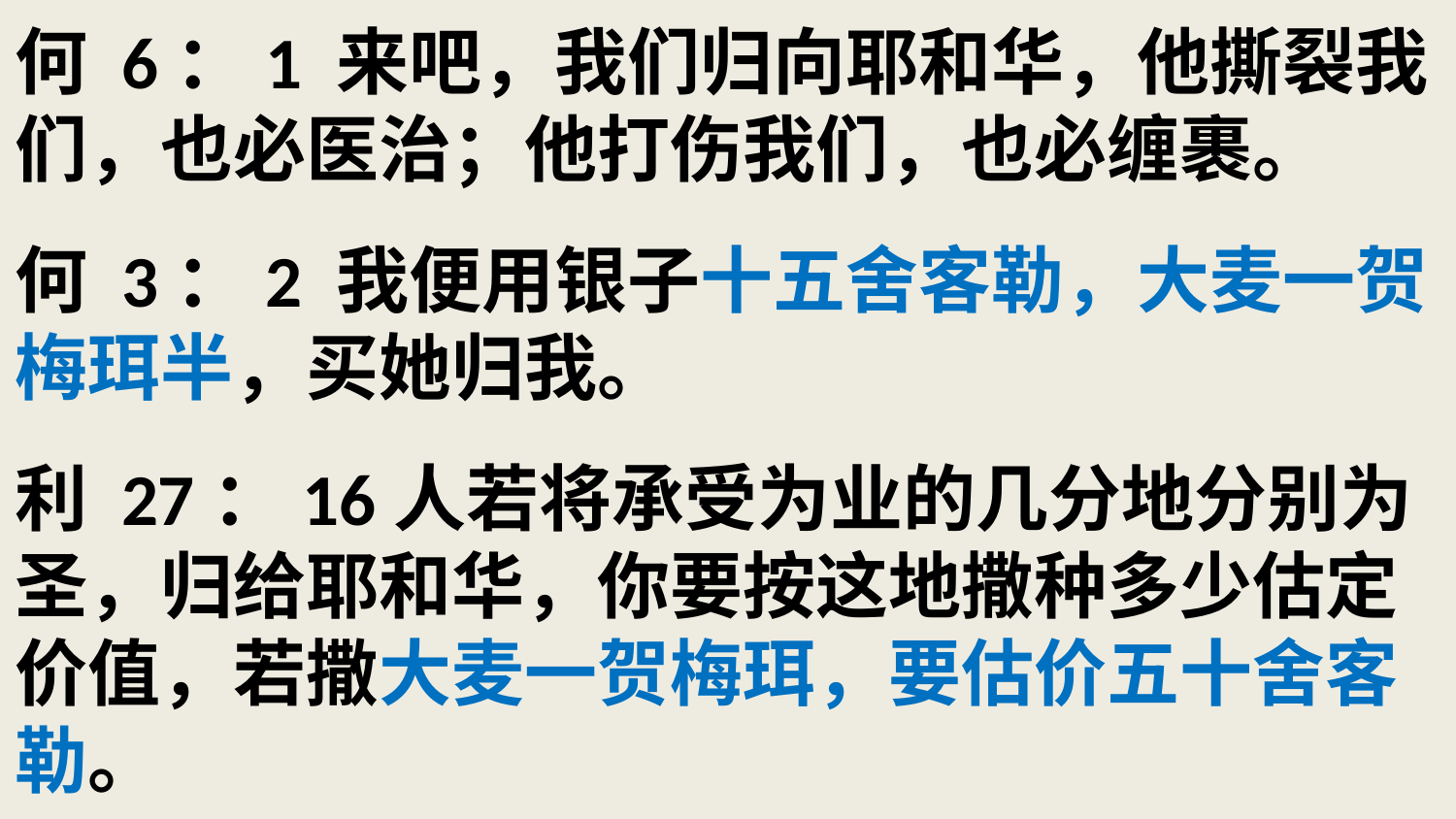

# 何 6：1 来吧，我们归向耶和华，他撕裂我们，也必医治；他打伤我们，也必缠裹。 何 3：2 我便用银子十五舍客勒，大麦一贺梅珥半，买她归我。 利 27：16人若将承受为业的几分地分别为圣，归给耶和华，你要按这地撒种多少估定价值，若撒大麦一贺梅珥，要估价五十舍客勒。